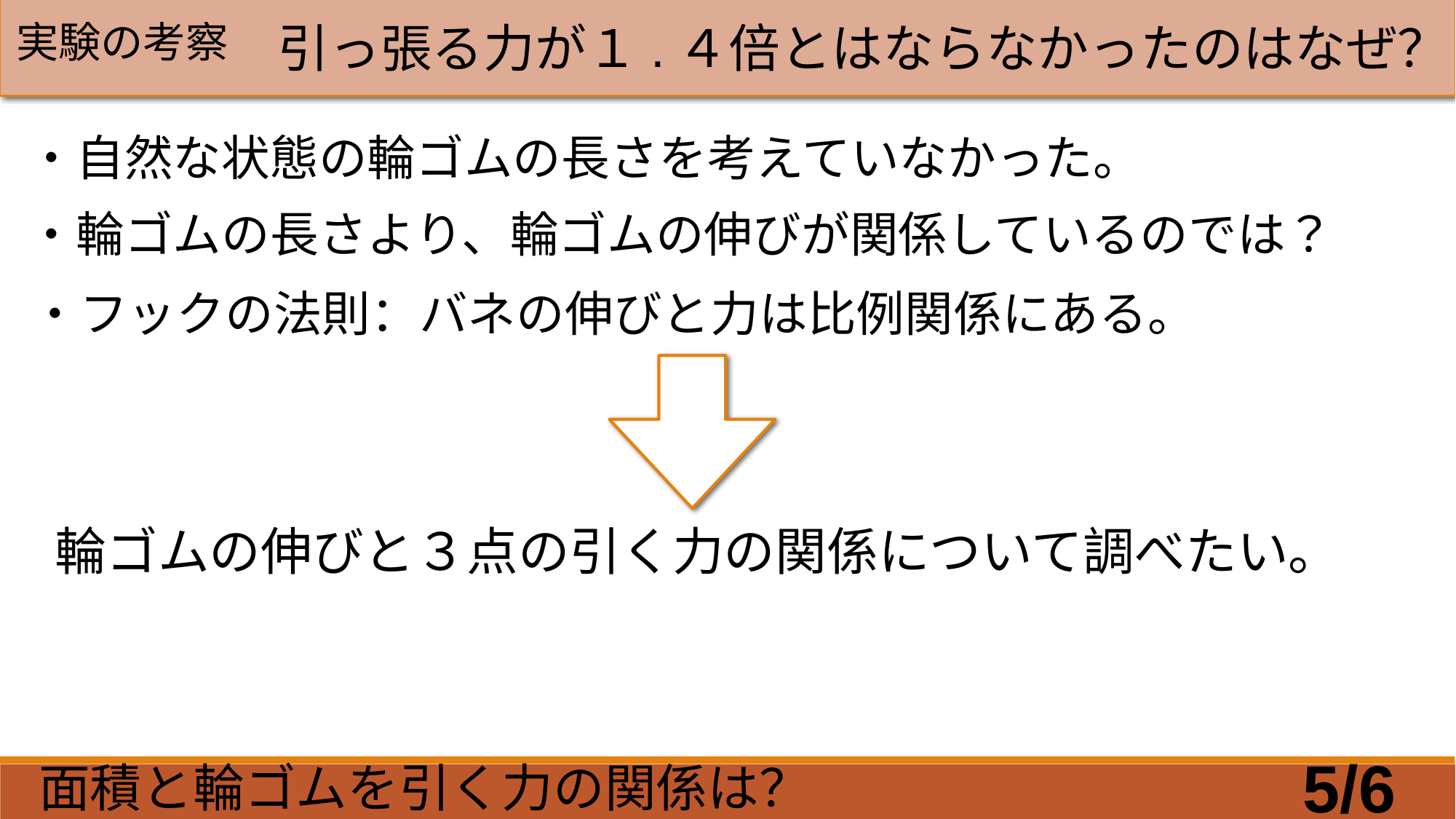

引っ張る力が１.４倍とはならなかったのはなぜ？
実験の考察
・自然な状態の輪ゴムの長さを考えていなかった。
・輪ゴムの長さより、輪ゴムの伸びが関係しているのでは？
・フックの法則：バネの伸びと力は比例関係にある。

輪ゴムの伸びと３点の引く力の関係について調べたい。
5/6
面積と輪ゴムを引く力の関係は？